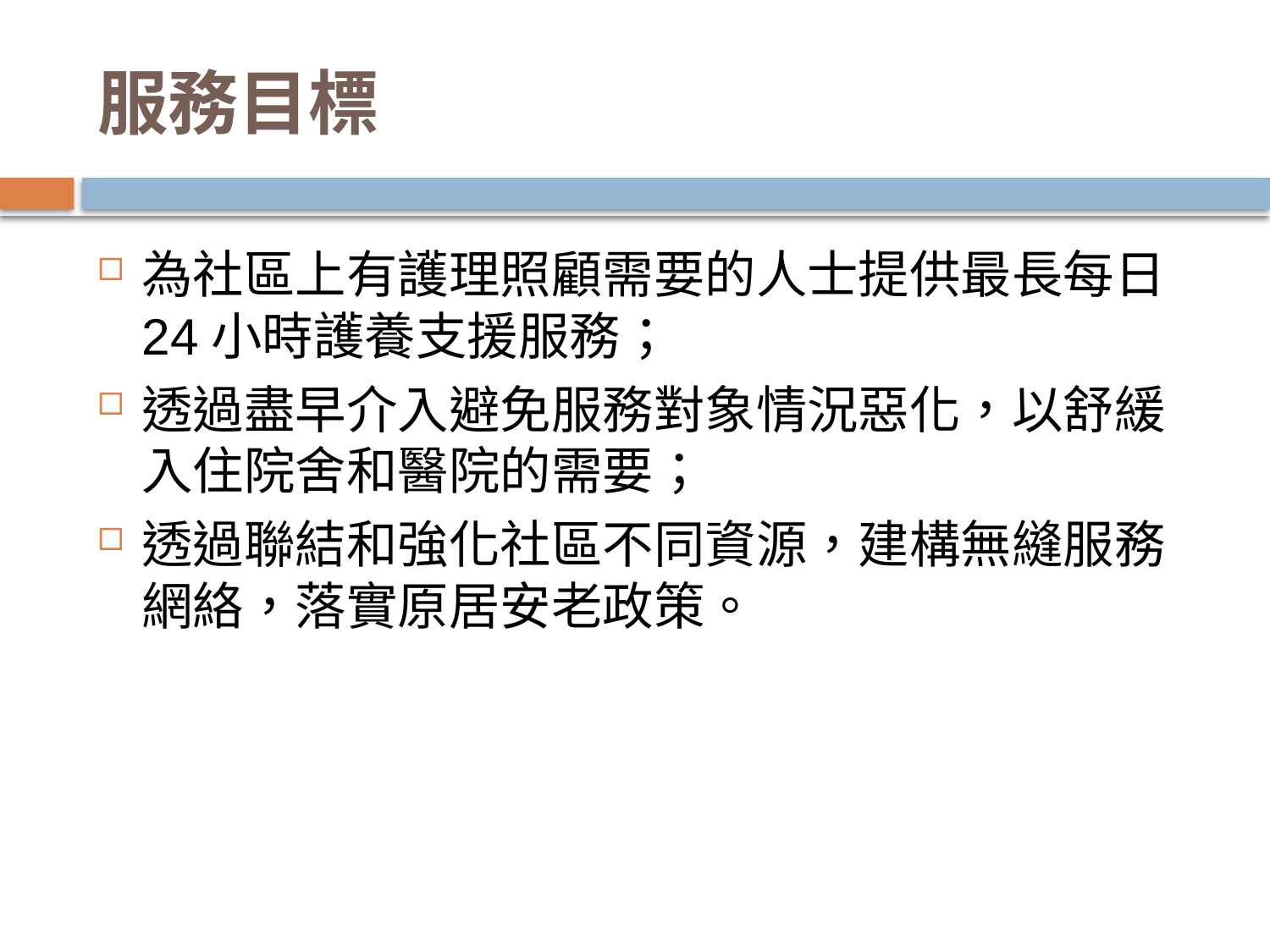

# 服務目標
為社區上有護理照顧需要的人士提供最長每日24小時護養支援服務；
透過盡早介入避免服務對象情況惡化，以舒緩入住院舍和醫院的需要；
透過聯結和強化社區不同資源，建構無縫服務網絡，落實原居安老政策。